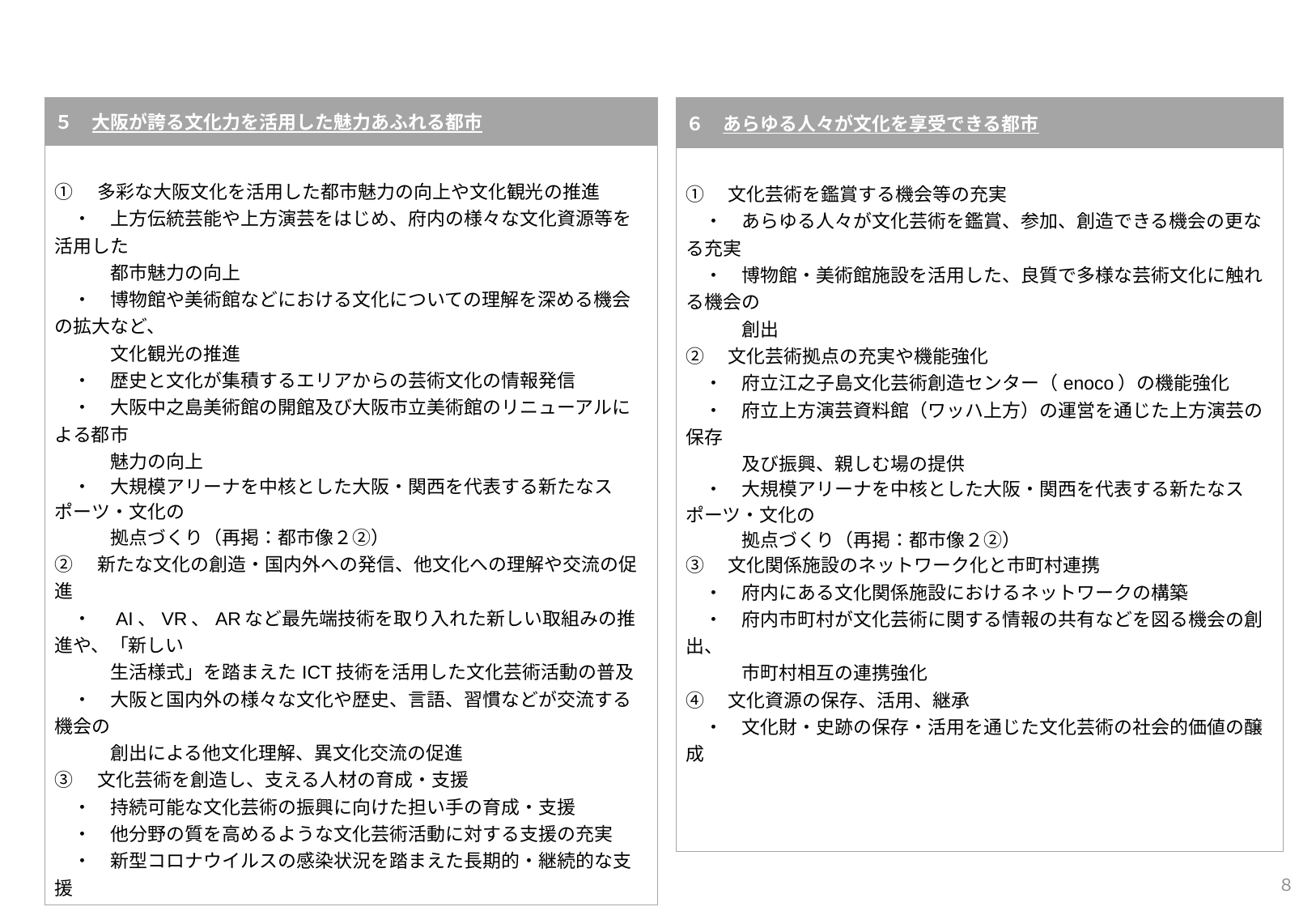

| ５　大阪が誇る文化力を活用した魅力あふれる都市 |
| --- |
| ①　多彩な大阪文化を活用した都市魅力の向上や文化観光の推進 　・　上方伝統芸能や上方演芸をはじめ、府内の様々な文化資源等を活用した　 　　　都市魅力の向上 　・　博物館や美術館などにおける文化についての理解を深める機会の拡大など、 　　　文化観光の推進 　・　歴史と文化が集積するエリアからの芸術文化の情報発信 　・　大阪中之島美術館の開館及び大阪市立美術館のリニューアルによる都市 　　　魅力の向上 　・　大規模アリーナを中核とした大阪・関西を代表する新たなスポーツ・文化の 　　　拠点づくり（再掲：都市像２②） ②　新たな文化の創造・国内外への発信、他文化への理解や交流の促進 　・　AI、VR、ARなど最先端技術を取り入れた新しい取組みの推進や、「新しい 　　　生活様式」を踏まえたICT技術を活用した文化芸術活動の普及 　・　大阪と国内外の様々な文化や歴史、言語、習慣などが交流する機会の 　　　創出による他文化理解、異文化交流の促進 ③　文化芸術を創造し、支える人材の育成・支援 　・　持続可能な文化芸術の振興に向けた担い手の育成・支援 　・　他分野の質を高めるような文化芸術活動に対する支援の充実 　・　新型コロナウイルスの感染状況を踏まえた長期的・継続的な支援 |
| ６　あらゆる人々が文化を享受できる都市 |
| --- |
| ①　文化芸術を鑑賞する機会等の充実 　・　あらゆる人々が文化芸術を鑑賞、参加、創造できる機会の更なる充実 　・　博物館・美術館施設を活用した、良質で多様な芸術文化に触れる機会の　　　 　　　創出 ②　文化芸術拠点の充実や機能強化 　・　府立江之子島文化芸術創造センター（enoco）の機能強化 　・　府立上方演芸資料館（ワッハ上方）の運営を通じた上方演芸の保存 　　　及び振興、親しむ場の提供 　・　大規模アリーナを中核とした大阪・関西を代表する新たなスポーツ・文化の 　　　拠点づくり（再掲：都市像２②） ③　文化関係施設のネットワーク化と市町村連携 　・　府内にある文化関係施設におけるネットワークの構築 　・　府内市町村が文化芸術に関する情報の共有などを図る機会の創出、 　　　市町村相互の連携強化 ④　文化資源の保存、活用、継承 　・　文化財・史跡の保存・活用を通じた文化芸術の社会的価値の醸成 |
８